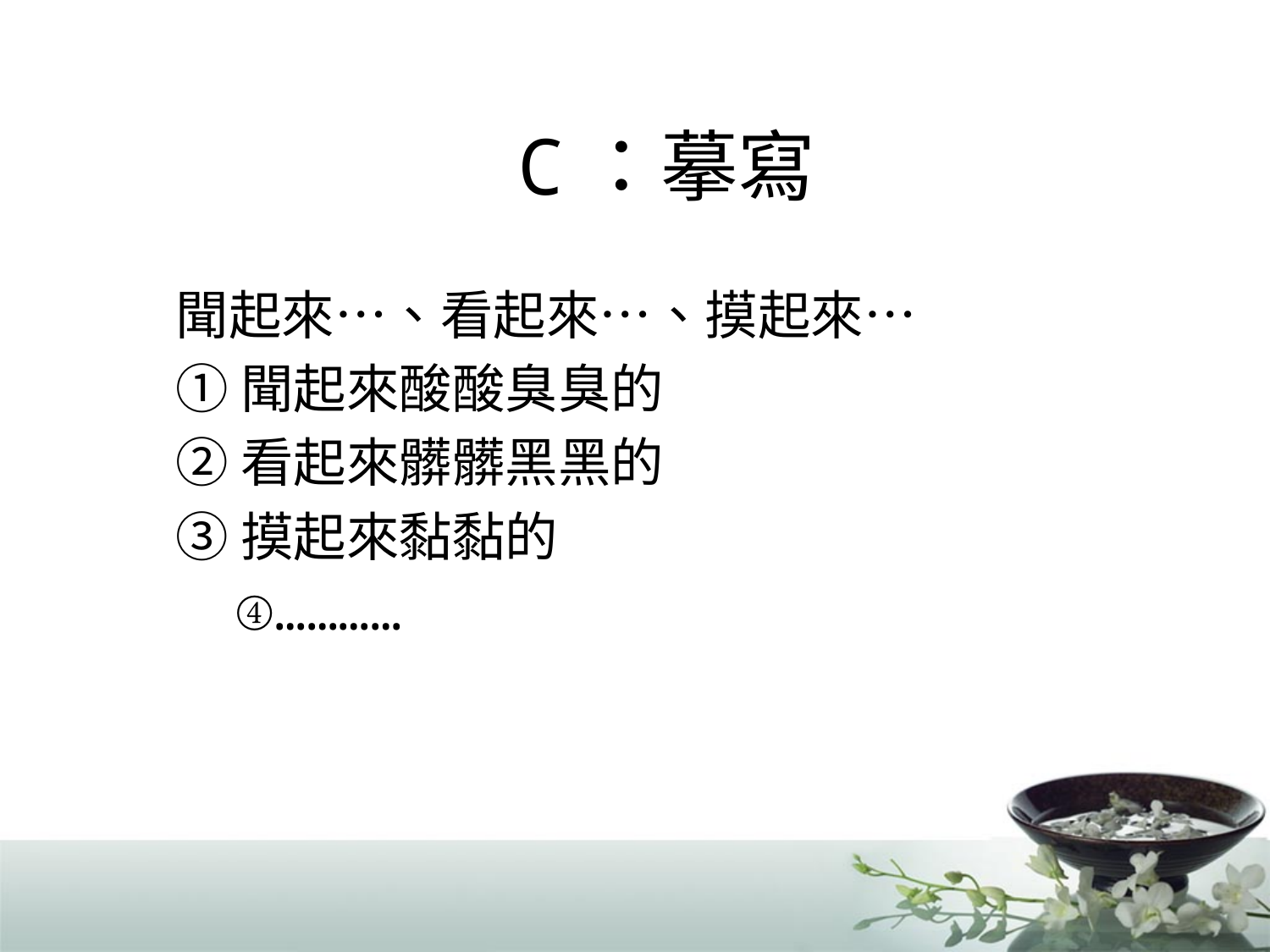

# C：摹寫
  聞起來…、看起來…、摸起來…
   ①聞起來酸酸臭臭的
   ②看起來髒髒黑黑的
   ③摸起來黏黏的
   ④…………